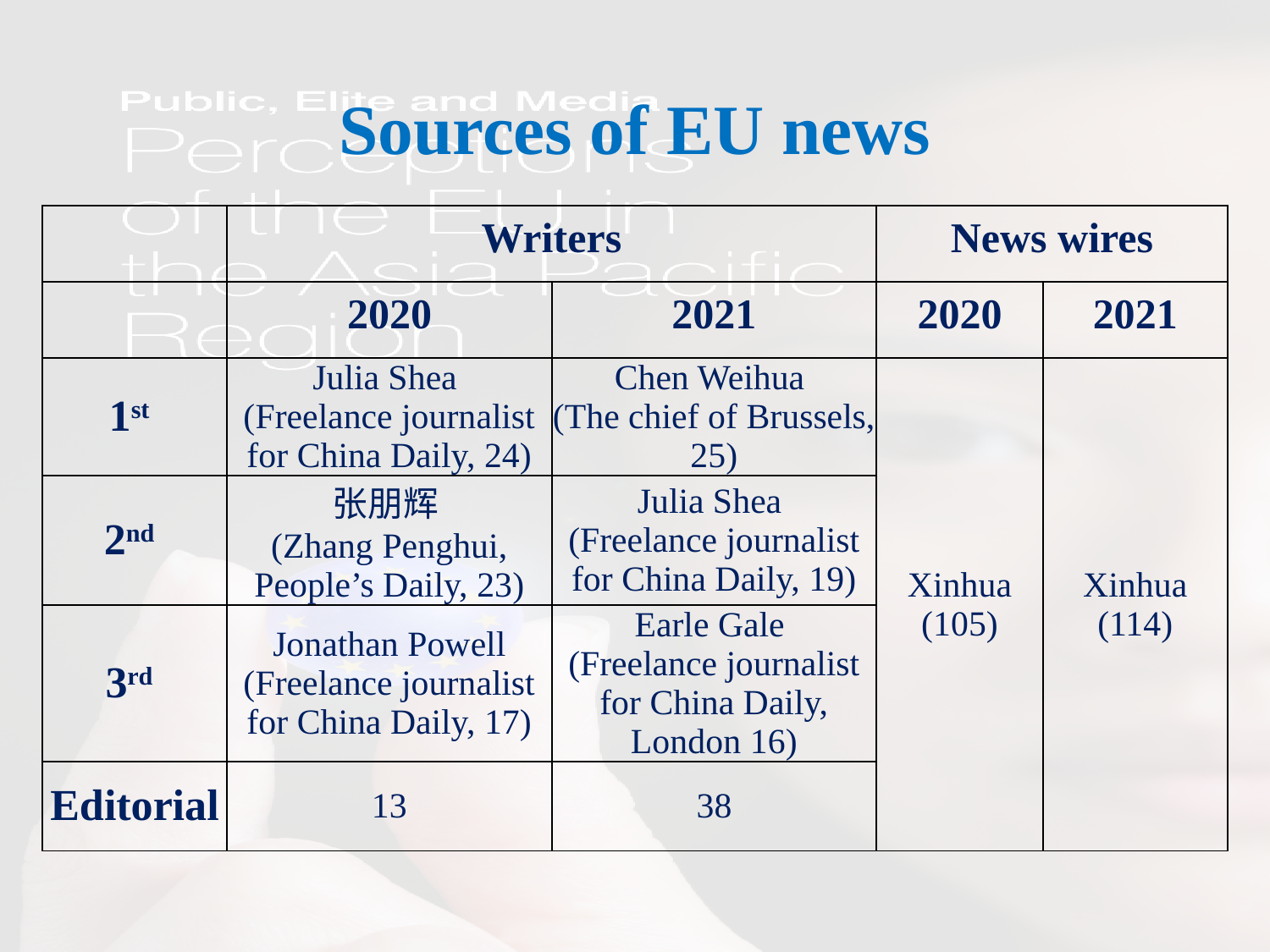

# Sources of EU news
|  | Writers |  | News wires |  |
| --- | --- | --- | --- | --- |
|  | 2020 | 2021 | 2020 | 2021 |
| 1st | Julia Shea (Freelance journalist for China Daily, 24) | Chen Weihua (The chief of Brussels, 25) | Xinhua (105) | Xinhua (114) |
| 2nd | 张朋辉 (Zhang Penghui, People’s Daily, 23) | Julia Shea (Freelance journalist for China Daily, 19) |  |  |
| 3rd | Jonathan Powell (Freelance journalist for China Daily, 17) | Earle Gale (Freelance journalist for China Daily, London 16) |  |  |
| Editorial | 13 | 38 |  |  |